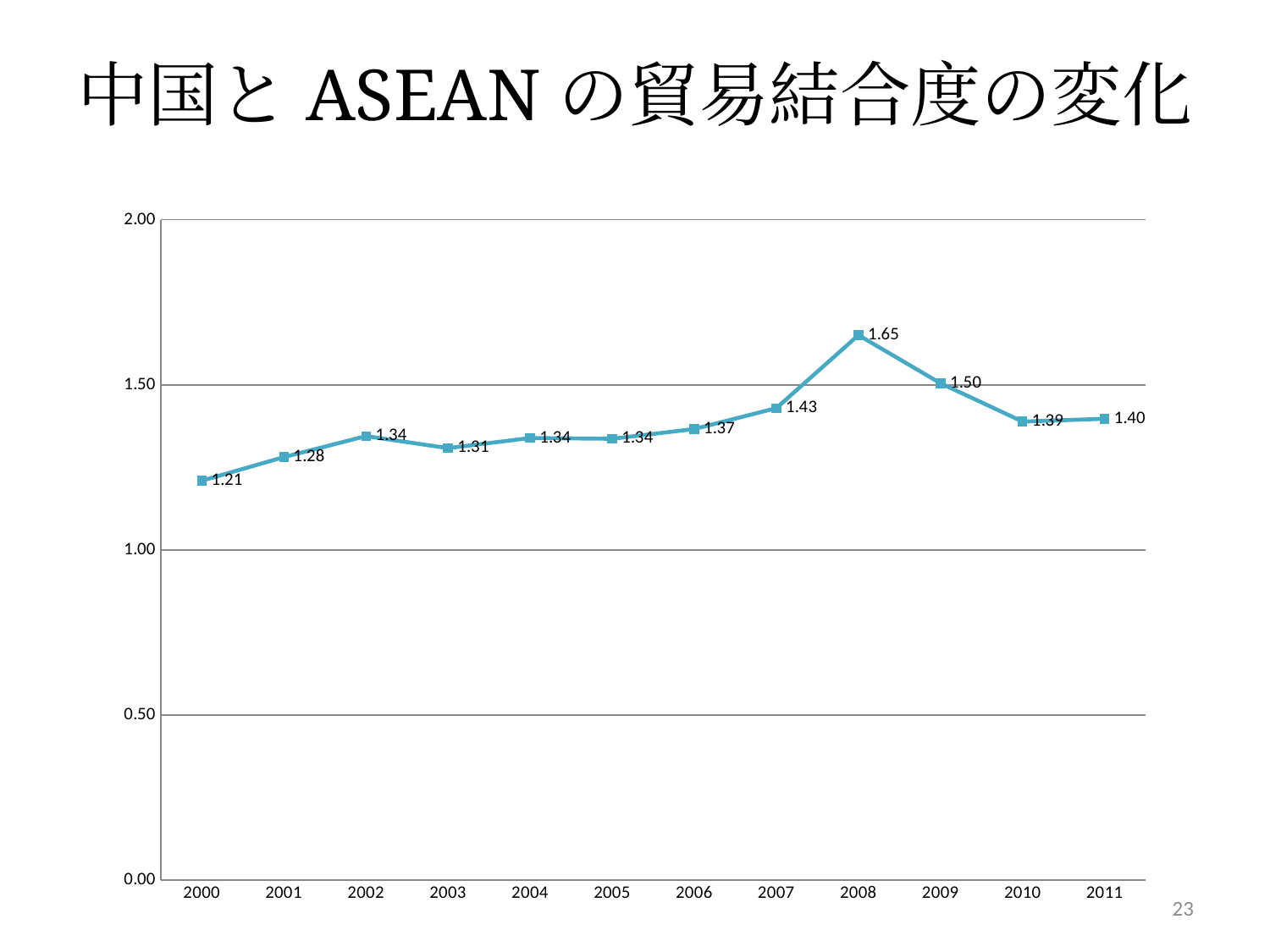

# 中国とASEANの貿易結合度の変化

### Chart

| Category | 貿易結合度 |
|---|---|
| 2000.0 | 1.2097347211171 |
| 2001.0 | 1.281178586017025 |
| 2002.0 | 1.344640946799628 |
| 2003.0 | 1.30845416709155 |
| 2004.0 | 1.338956390637934 |
| 2005.0 | 1.336718090612425 |
| 2006.0 | 1.366126871276858 |
| 2007.0 | 1.429410236123973 |
| 2008.0 | 1.650536480035075 |
| 2009.0 | 1.504880900303757 |
| 2010.0 | 1.388825903058108 |
| 2011.0 | 1.397192386448396 |
23